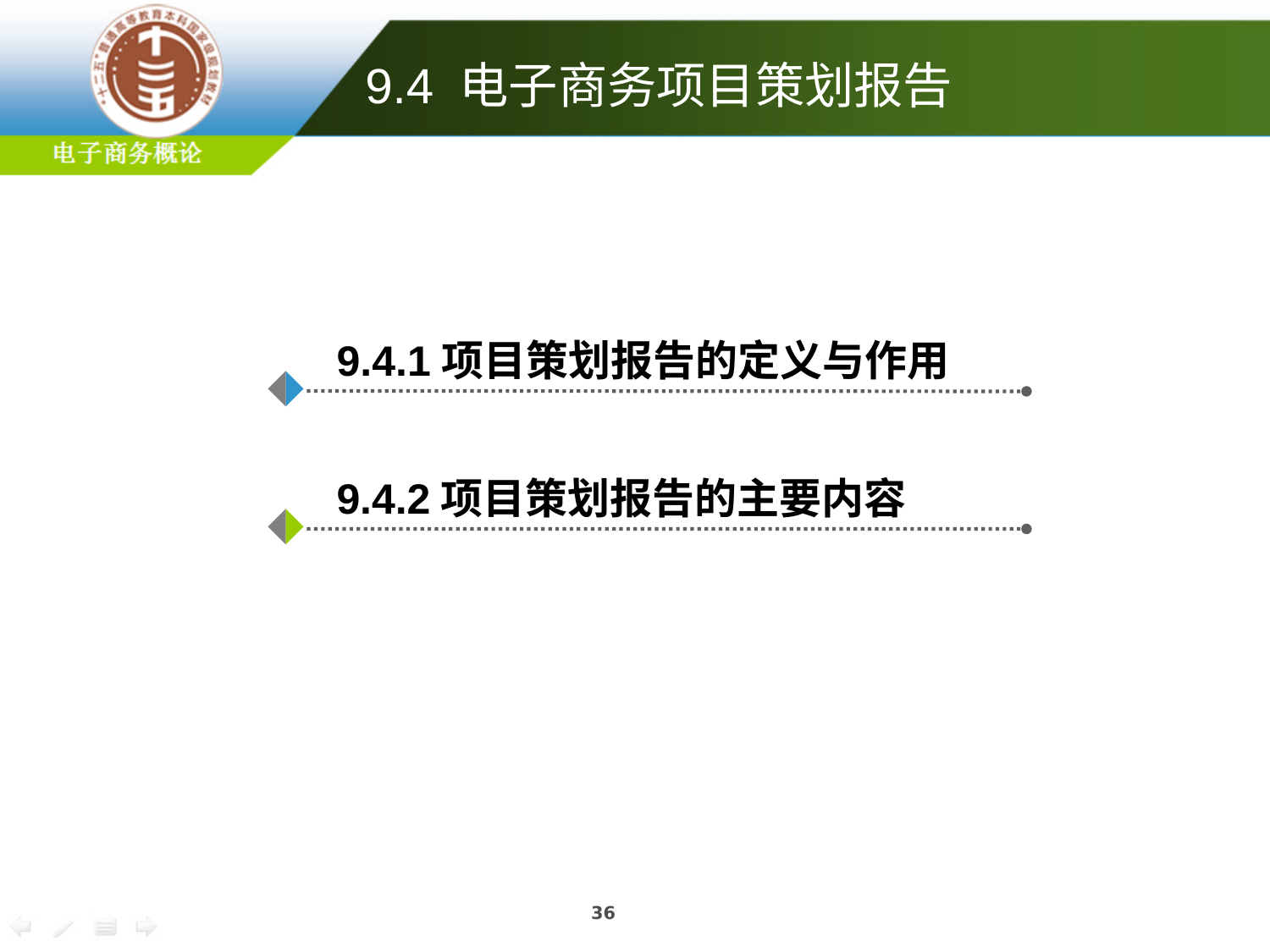

9.4 电子商务项目策划报告
9.4.1项目策划报告的定义与作用

9.4.2项目策划报告的主要内容

36